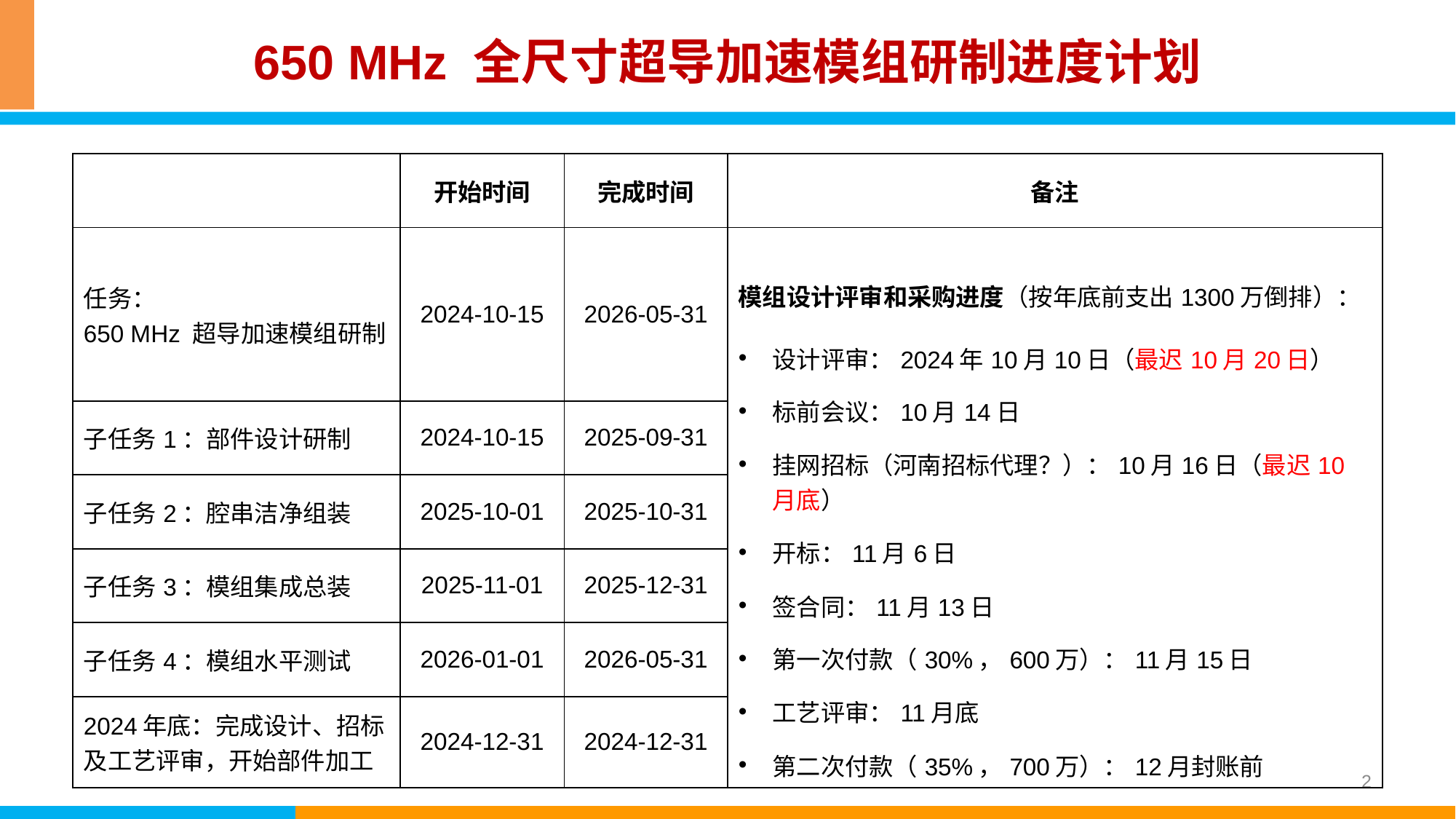

# 650 MHz 全尺寸超导加速模组研制进度计划
|  | 开始时间 | 完成时间 | 备注 |
| --- | --- | --- | --- |
| 任务： 650 MHz 超导加速模组研制 | 2024-10-15 | 2026-05-31 | 模组设计评审和采购进度（按年底前支出1300万倒排）： 设计评审：2024年10月10日（最迟10月20日） 标前会议：10月14日 挂网招标（河南招标代理？）：10月16日（最迟10月底） 开标：11月6日 签合同：11月13日 第一次付款（30%，600万）：11月15日 工艺评审：11月底 第二次付款（35%，700万）：12月封账前 |
| 子任务1：部件设计研制 | 2024-10-15 | 2025-09-31 |  |
| 子任务2：腔串洁净组装 | 2025-10-01 | 2025-10-31 |  |
| 子任务3：模组集成总装 | 2025-11-01 | 2025-12-31 |  |
| 子任务4：模组水平测试 | 2026-01-01 | 2026-05-31 |  |
| 2024年底：完成设计、招标及工艺评审，开始部件加工 | 2024-12-31 | 2024-12-31 |  |
2